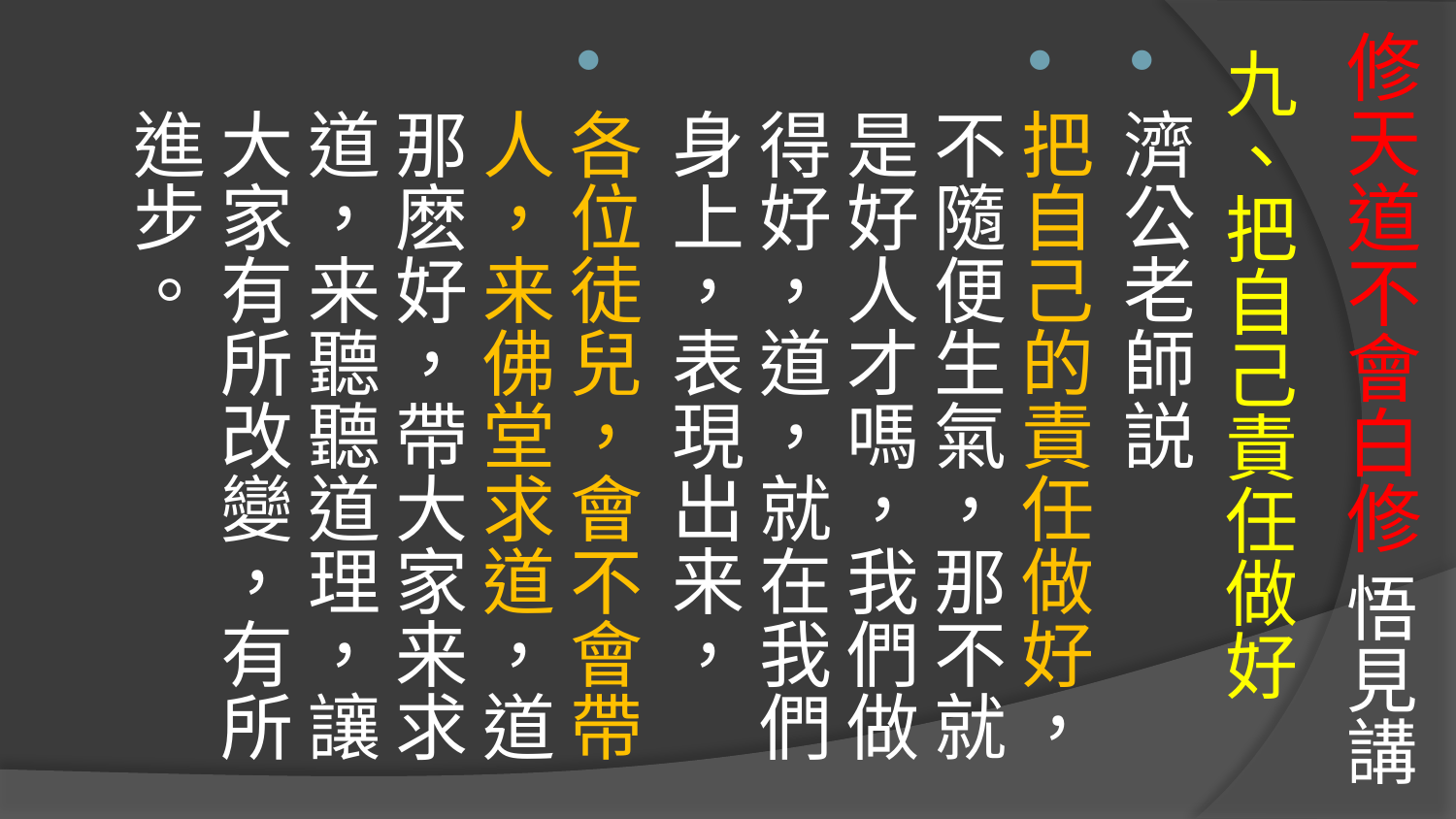

# 修天道不會白修 悟見講
九、把自己責任做好
濟公老師説
把自己的責任做好，不隨便生氣，那不就是好人才嗎，我們做得好，道，就在我們身上，表現出来，
各位徒兒，會不會帶人，来佛堂求道，道那麽好，帶大家来求道，来聽聽道理，讓大家有所改變，有所進步。